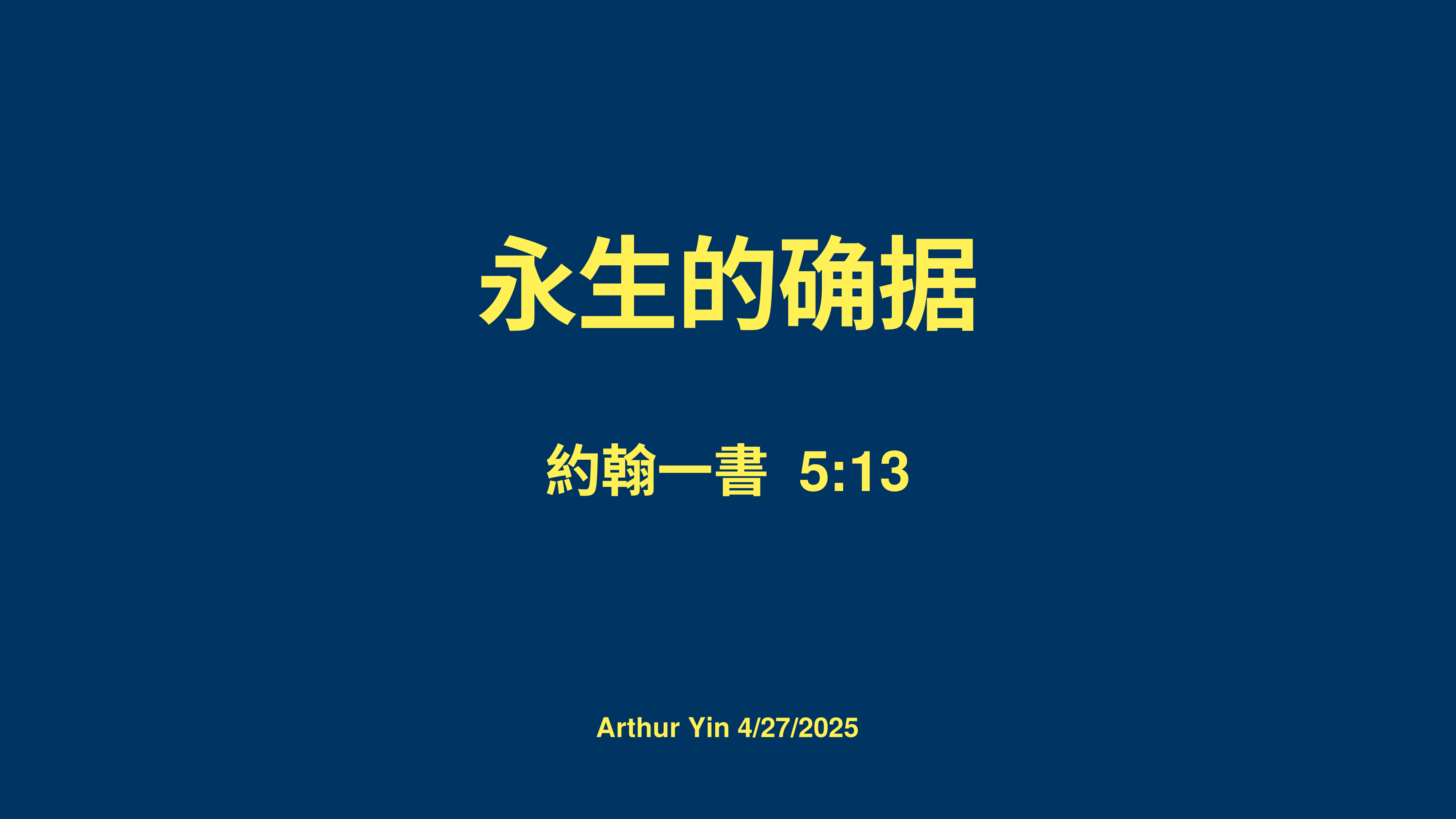

# 永生的确据
約翰一書 5:13
Arthur Yin 4/27/2025